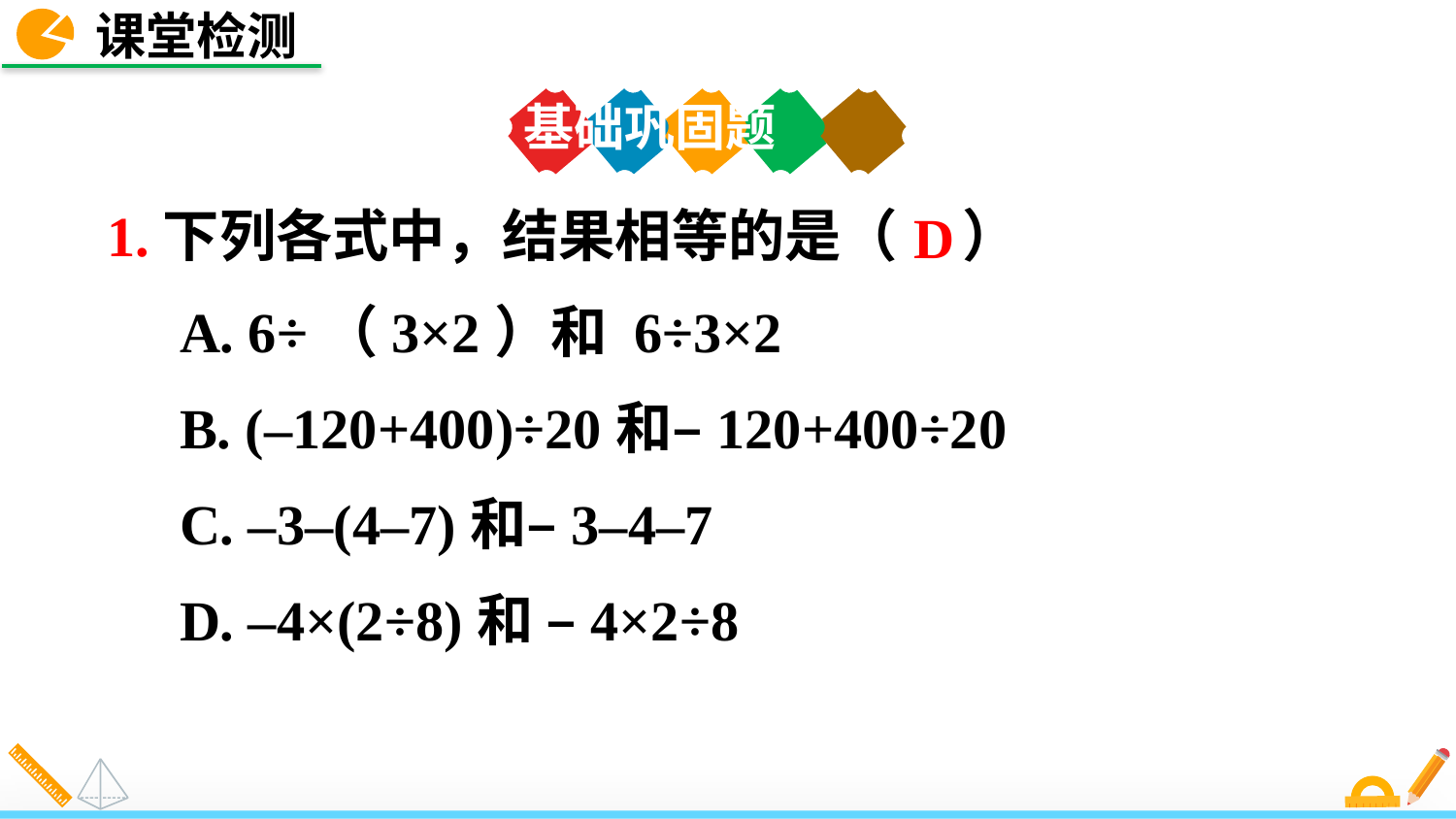

课堂检测

基础巩固题

1.下列各式中，结果相等的是（     ）
A. 6÷（3×2）和 6÷3×2
B. (–120+400)÷20和–120+400÷20
C. –3–(4–7)和–3–4–7
D. –4×(2÷8)和 –4×2÷8
D